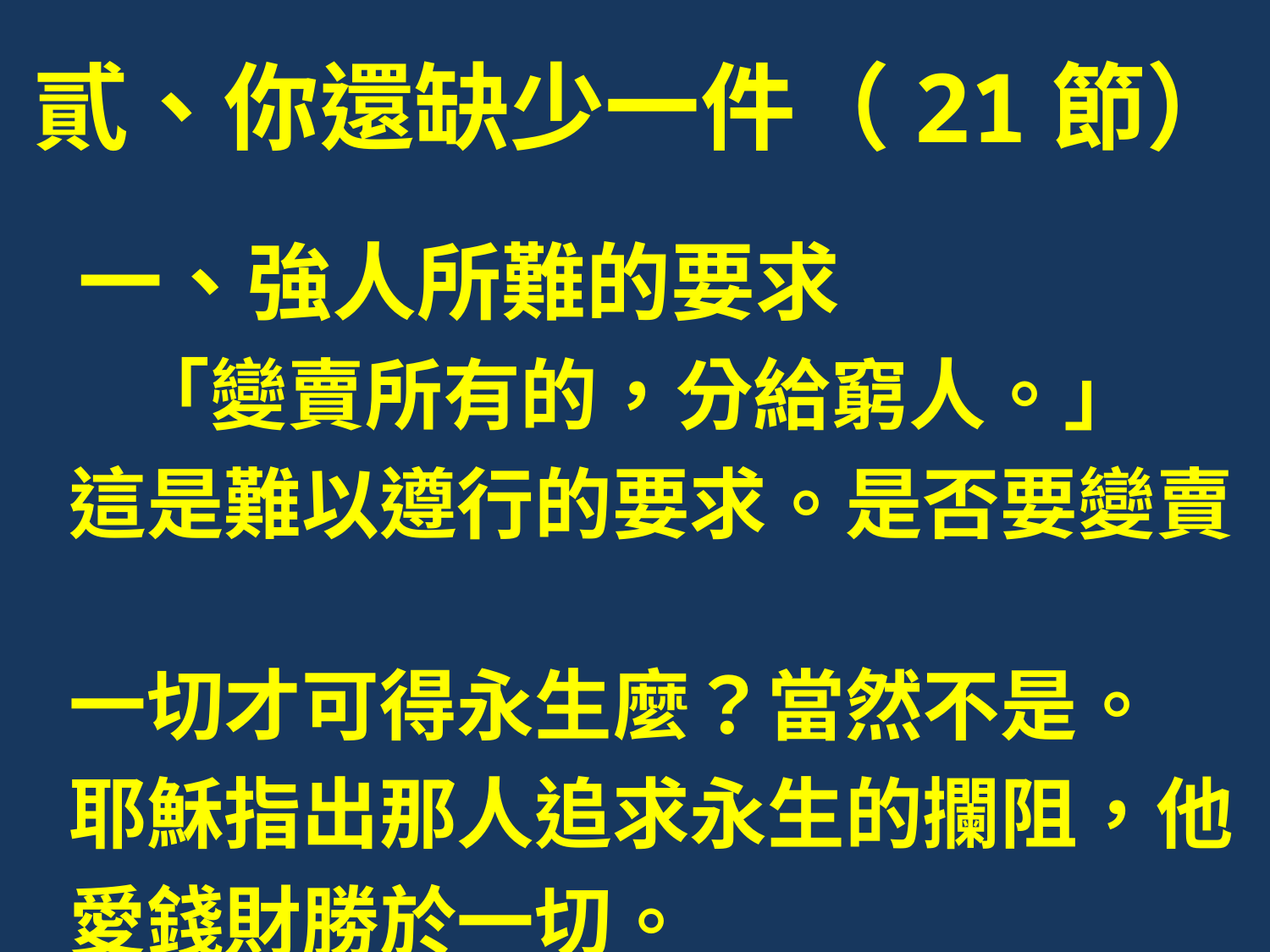

# 貳、你還缺少一件（21節）
一、強人所難的要求
「變賣所有的，分給窮人。」
  這是難以遵行的要求。是否要變賣
  一切才可得永生麼？當然不是。
  耶穌指出那人追求永生的攔阻，他
  愛錢財勝於一切。